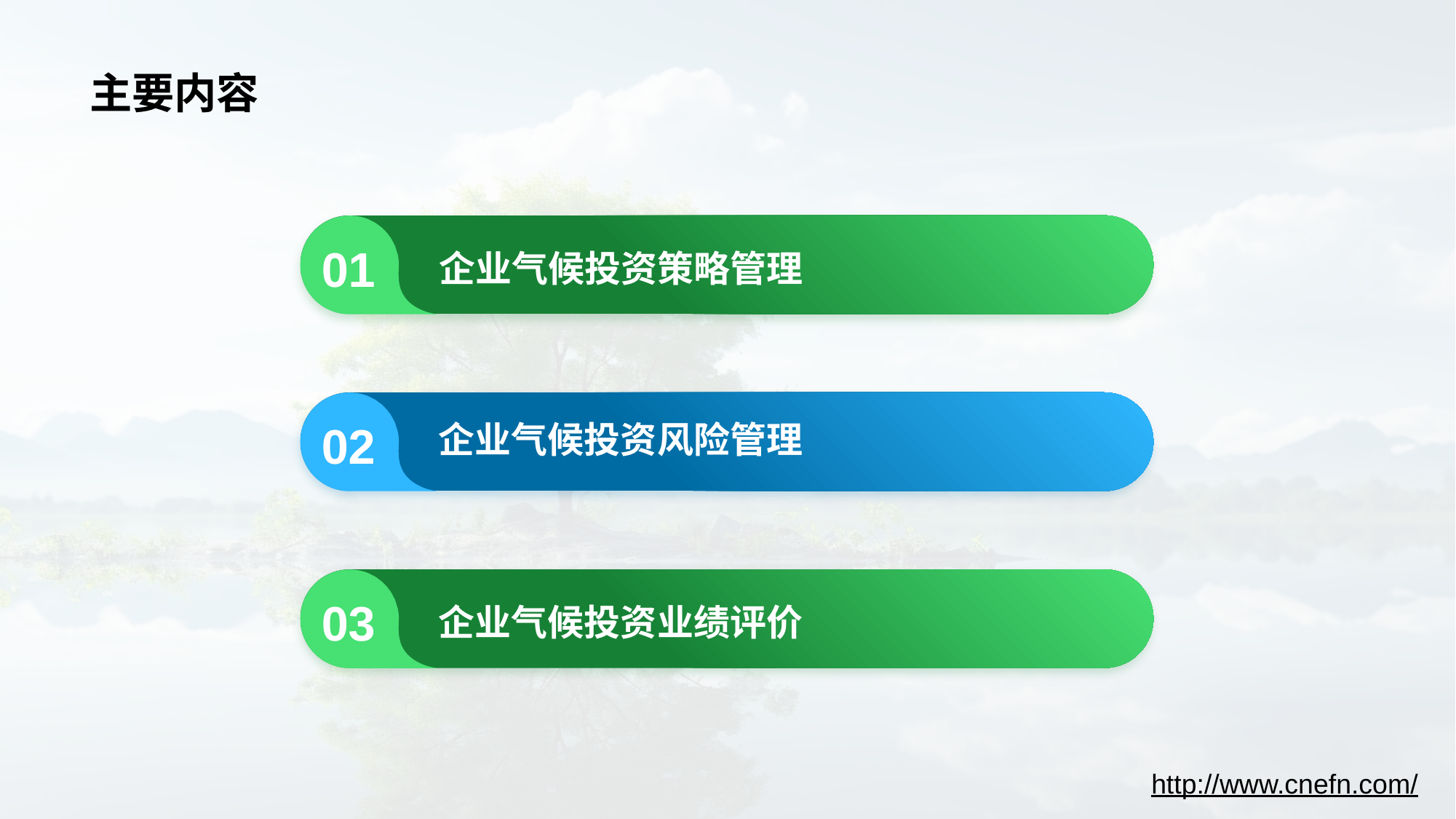

# 主要内容

01
企业气候投资策略管理

02
企业气候投资风险管理

03
企业气候投资业绩评价